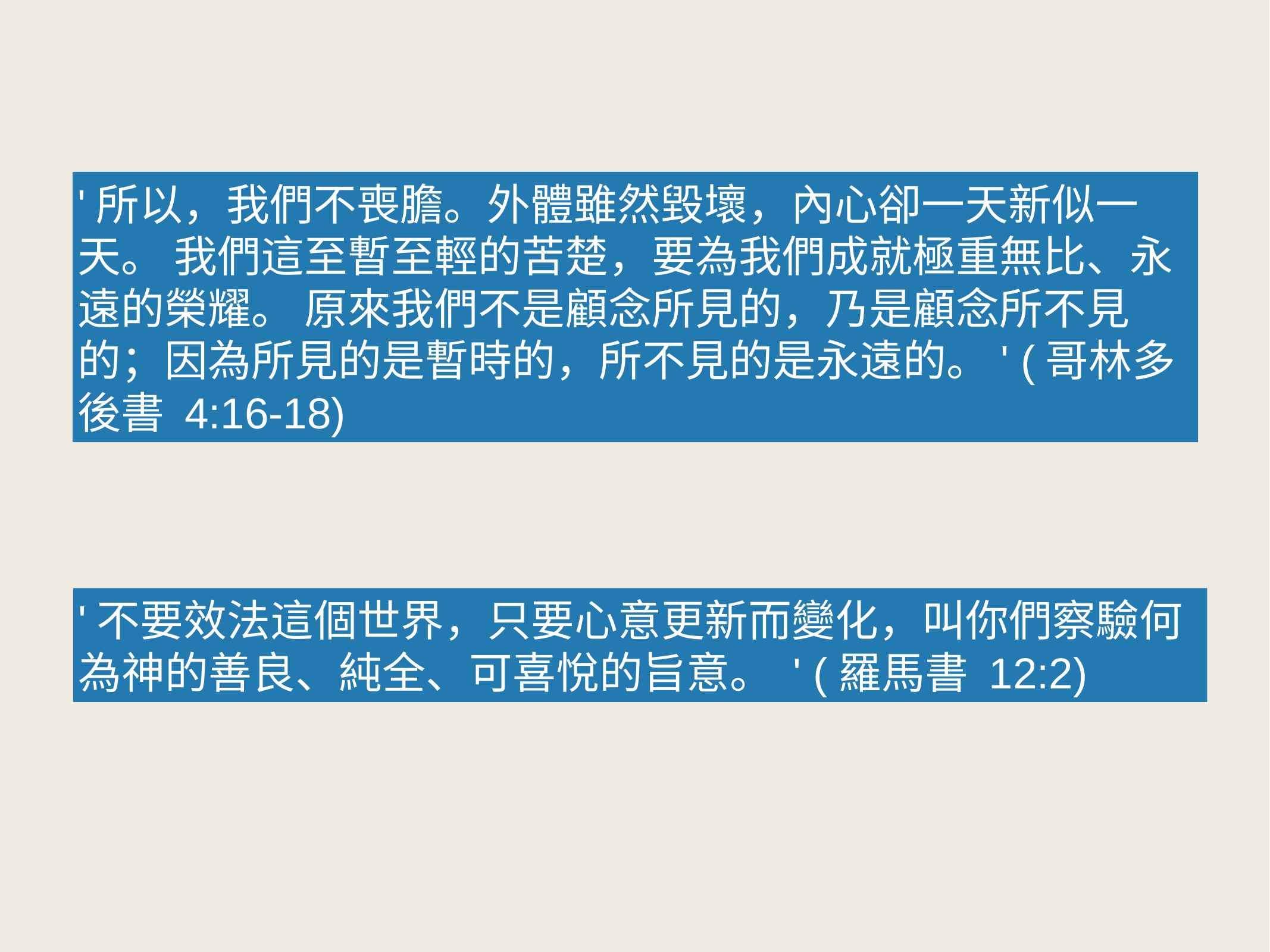

'所以，我們不喪膽。外體雖然毀壞，內心卻一天新似一天。 我們這至暫至輕的苦楚，要為我們成就極重無比、永遠的榮耀。 原來我們不是顧念所見的，乃是顧念所不見的；因為所見的是暫時的，所不見的是永遠的。' (哥林多後書 4:16-18)
'不要效法這個世界，只要心意更新而變化，叫你們察驗何為神的善良、純全、可喜悅的旨意。 ' (羅馬書 12:2)